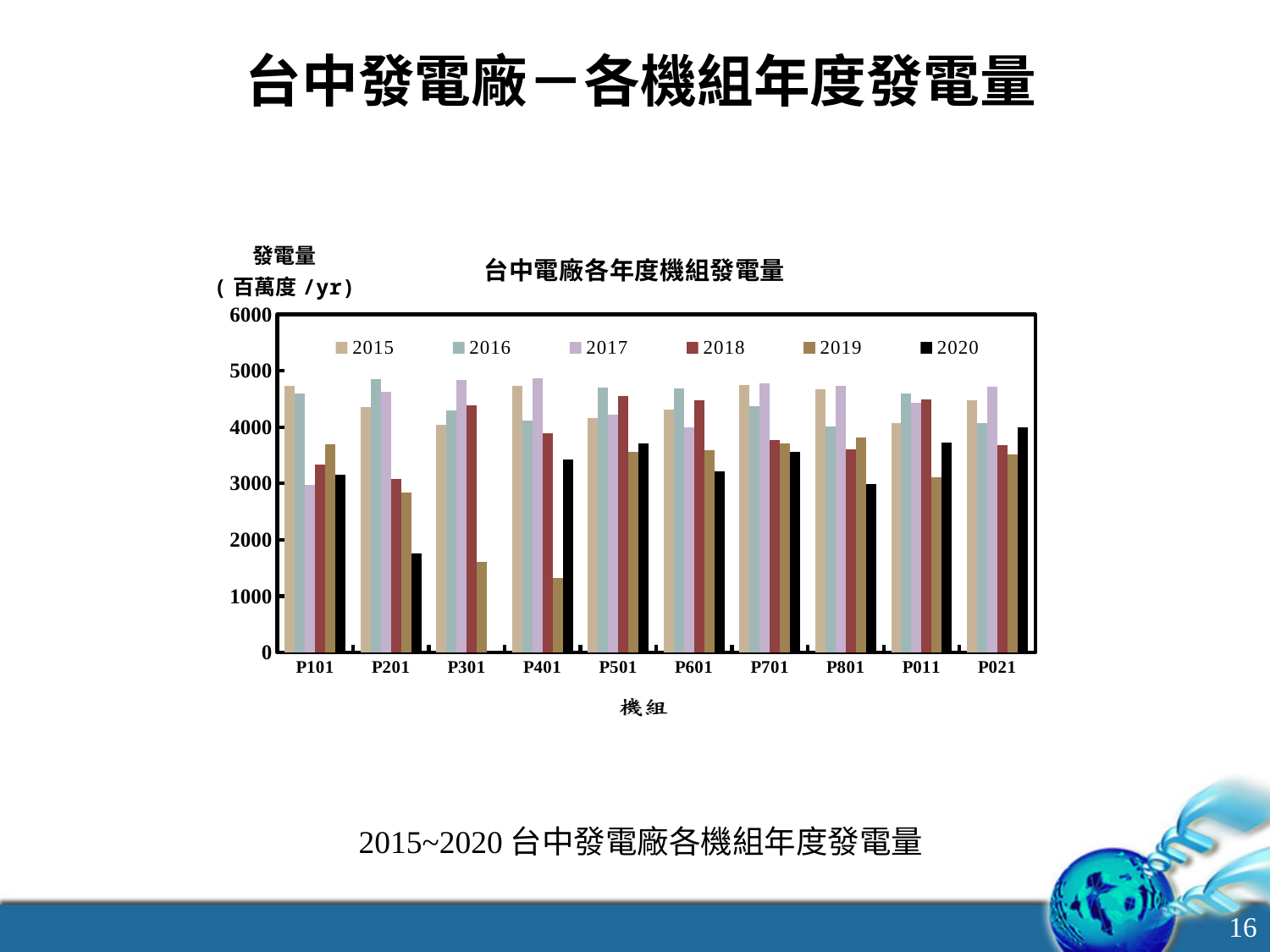

台中發電廠－各機組年度發電量

### Chart: 台中電廠各年度機組發電量

| Category | 2015 | 2016 | 2017 | 2018 | 2019 | 2020 |
|---|---|---|---|---|---|---|
| P101 | 4728.4800000000005 | 4599.585 | 2973.403 | 3332.9510000000005 | 3700.703 | 3150.031 |
| P201 | 4348.191000000002 | 4849.900000000001 | 4618.406 | 3070.984 | 2837.952 | 1756.3529999999998 |
| P301 | 4032.605 | 4297.546 | 4841.176 | 4387.04 | 1609.772 | 0.0 |
| P401 | 4727.652000000001 | 4114.482 | 4866.802000000001 | 3884.505 | 1326.2160000000001 | 3430.796 |
| P501 | 4160.804 | 4705.655000000002 | 4219.117 | 4555.6280000000015 | 3562.4 | 3711.507 |
| P601 | 4309.029000000001 | 4687.866000000001 | 3996.571 | 4469.320000000001 | 3590.506 | 3212.625 |
| P701 | 4745.1140000000005 | 4367.792 | 4775.421 | 3774.558 | 3708.581 | 3565.751 |
| P801 | 4674.602000000002 | 4008.739 | 4722.044000000001 | 3604.64 | 3817.2479999999996 | 2983.2419999999997 |
| P011 | 4074.069 | 4592.492 | 4431.175 | 4488.662000000001 | 3103.958 | 3718.921 |
| P021 | 4467.690000000001 | 4066.094 | 4714.452 | 3678.7849999999994 | 3506.955 | 4000.498 |
2015~2020台中發電廠各機組年度發電量
16